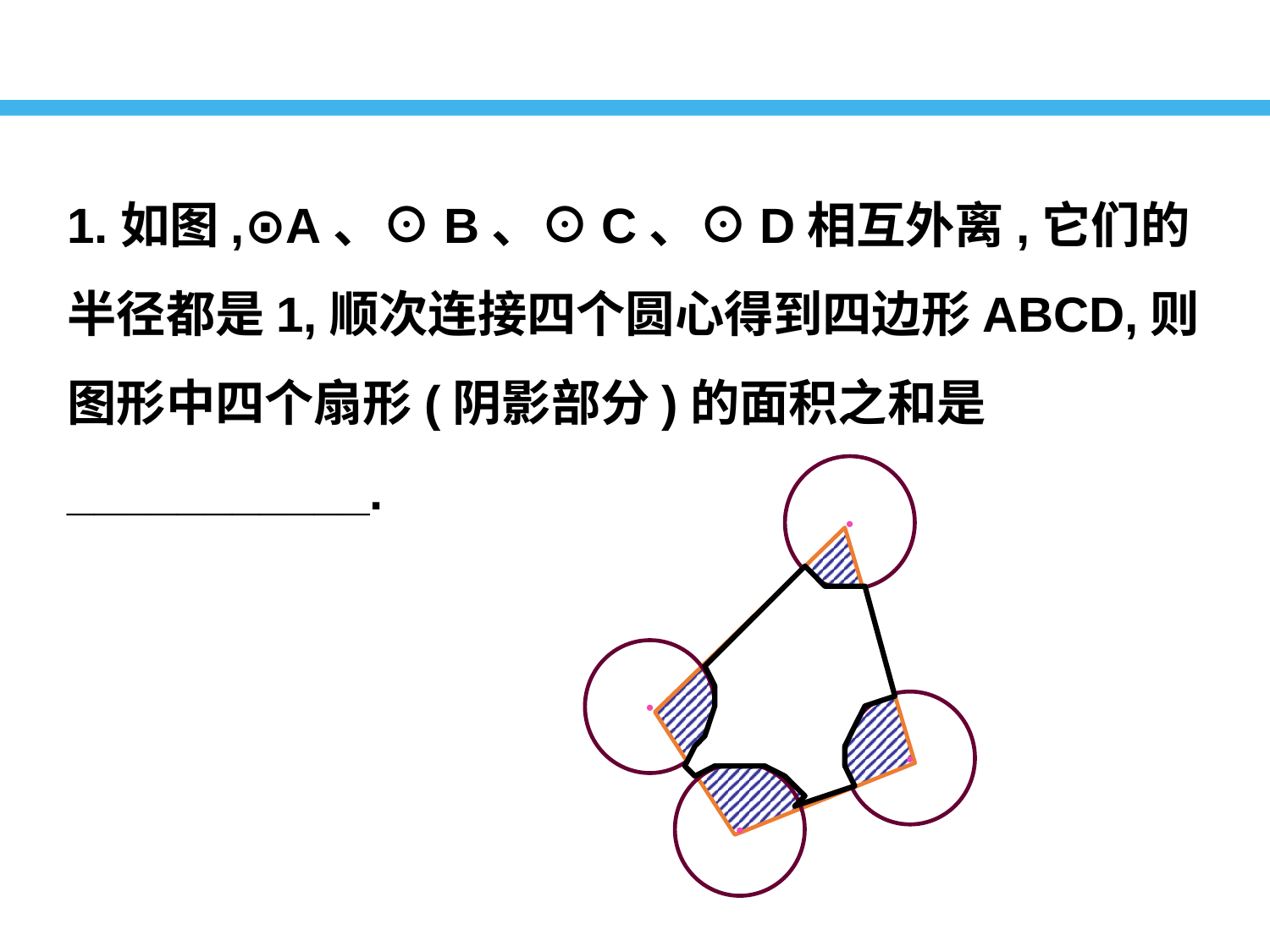

1.如图,⊙A、⊙B、⊙C、⊙D相互外离,它们的半径都是1,顺次连接四个圆心得到四边形ABCD,则图形中四个扇形(阴影部分)的面积之和是___________.
●

●
●
●